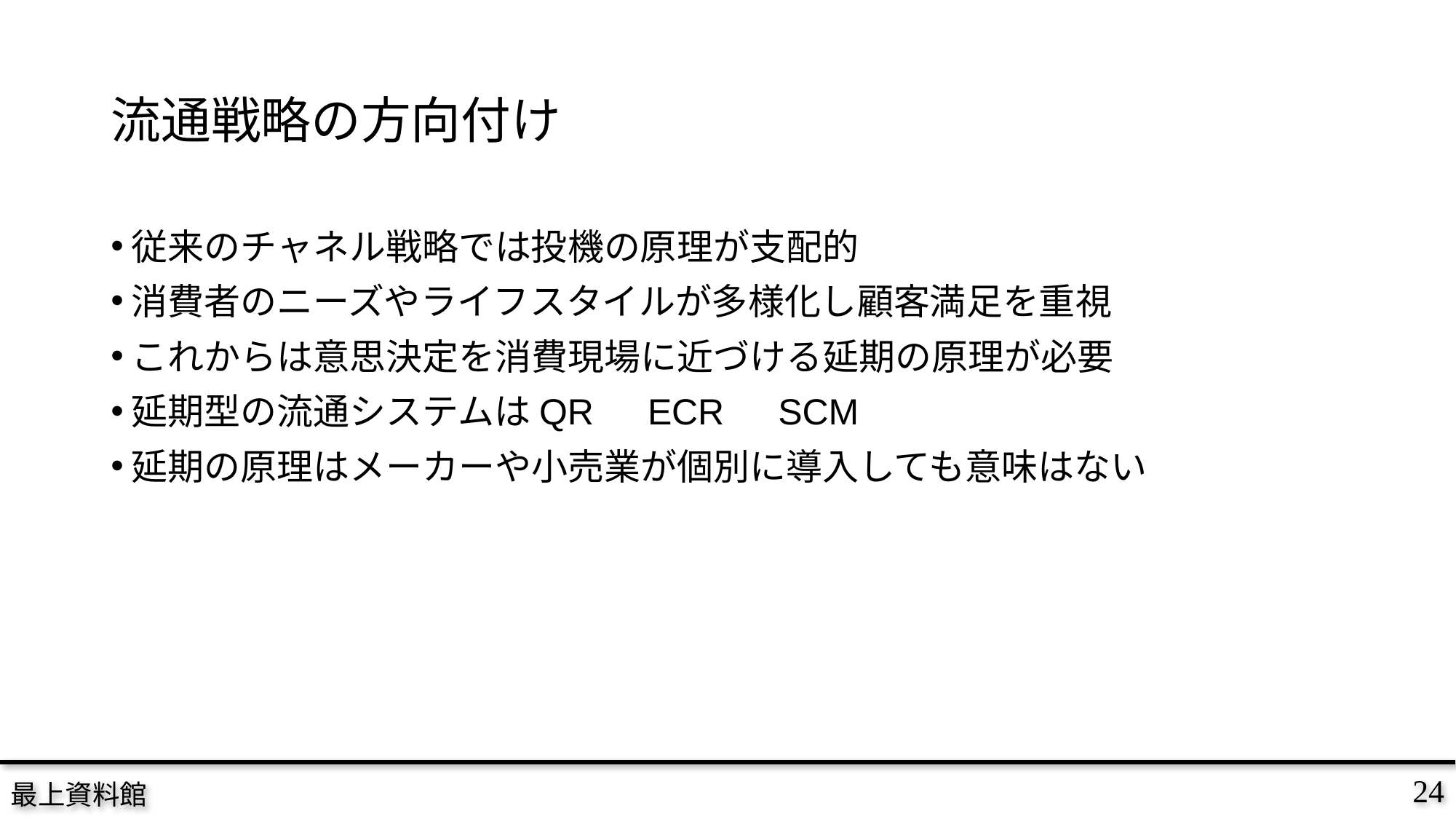

# 流通戦略の方向付け
従来のチャネル戦略では投機の原理が支配的
消費者のニーズやライフスタイルが多様化し顧客満足を重視
これからは意思決定を消費現場に近づける延期の原理が必要
延期型の流通システムはQR　ECR　SCM
延期の原理はメーカーや小売業が個別に導入しても意味はない